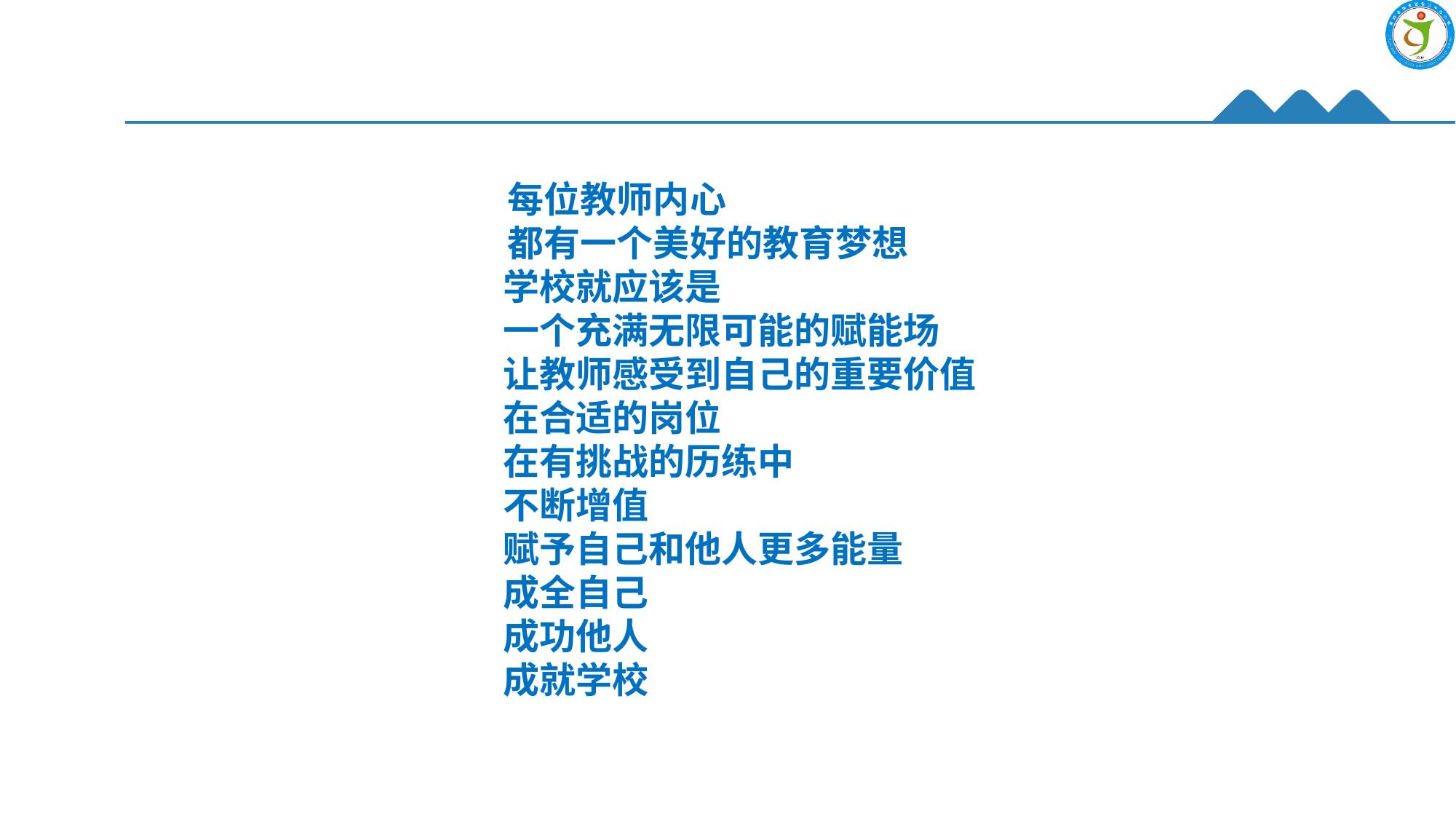

02

每位教师内心
都有一个美好的教育梦想
学校就应该是
一个充满无限可能的赋能场
让教师感受到自己的重要价值
在合适的岗位
在有挑战的历练中
不断增值
赋予自己和他人更多能量
成全自己
成功他人
成就学校
3
1